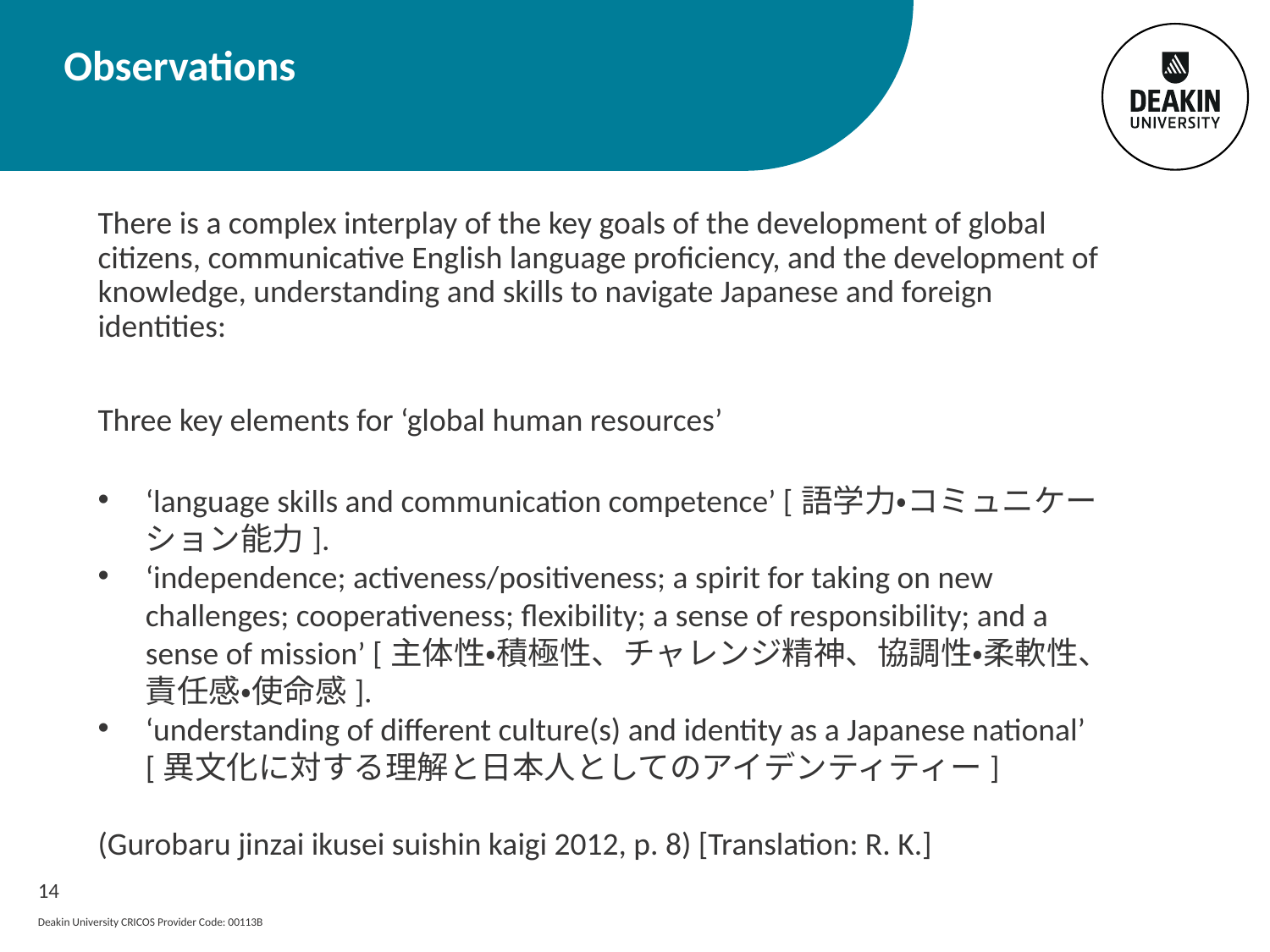

# Observations
There is a complex interplay of the key goals of the development of global citizens, communicative English language proficiency, and the development of knowledge, understanding and skills to navigate Japanese and foreign identities:
Three key elements for ‘global human resources’
‘language skills and communication competence’ [語学力・コミュニケーション能力].
‘independence; activeness/positiveness; a spirit for taking on new challenges; cooperativeness; flexibility; a sense of responsibility; and a sense of mission’ [主体性・積極性、チャレンジ精神、協調性・柔軟性、責任感・使命感].
‘understanding of different culture(s) and identity as a Japanese national’ [異文化に対する理解と日本人としてのアイデンティティー]

(Gurobaru jinzai ikusei suishin kaigi 2012, p. 8) [Translation: R. K.]

14
Deakin University CRICOS Provider Code: 00113B